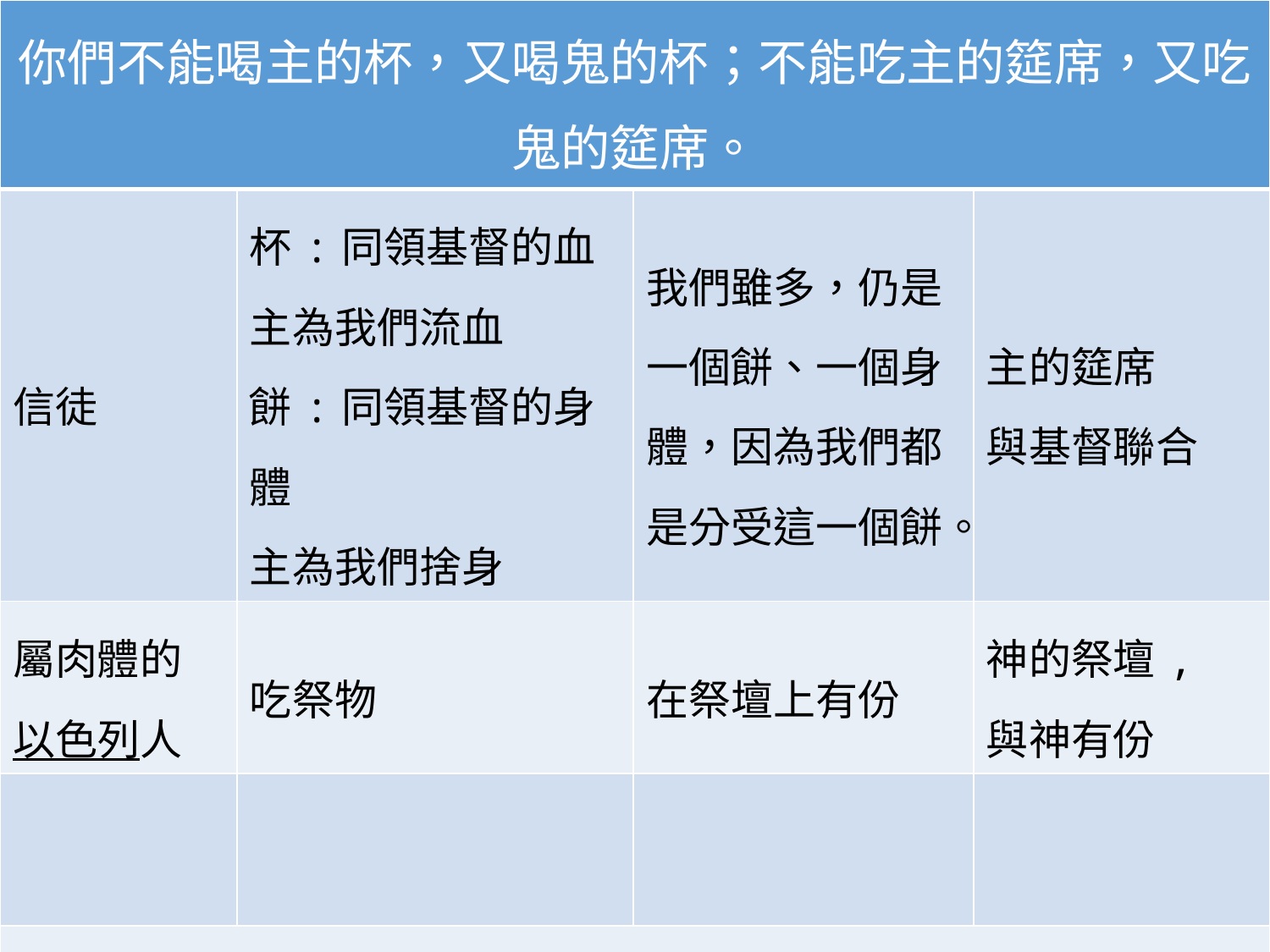

| 你們不能喝主的杯，又喝鬼的杯；不能吃主的筵席，又吃鬼的筵席。 |  |  |  |
| --- | --- | --- | --- |
| 信徒 | 杯:同領基督的血 主為我們流血 餅:同領基督的身體 主為我們捨身 | 我們雖多，仍是一個餅、一個身體，因為我們都是分受這一個餅。 | 主的筵席 與基督聯合 |
| 屬肉體的以色列人 | 吃祭物 | 在祭壇上有份 | 神的祭壇, 與神有份 |
|  |  |  |  |
|  |  |  |  |